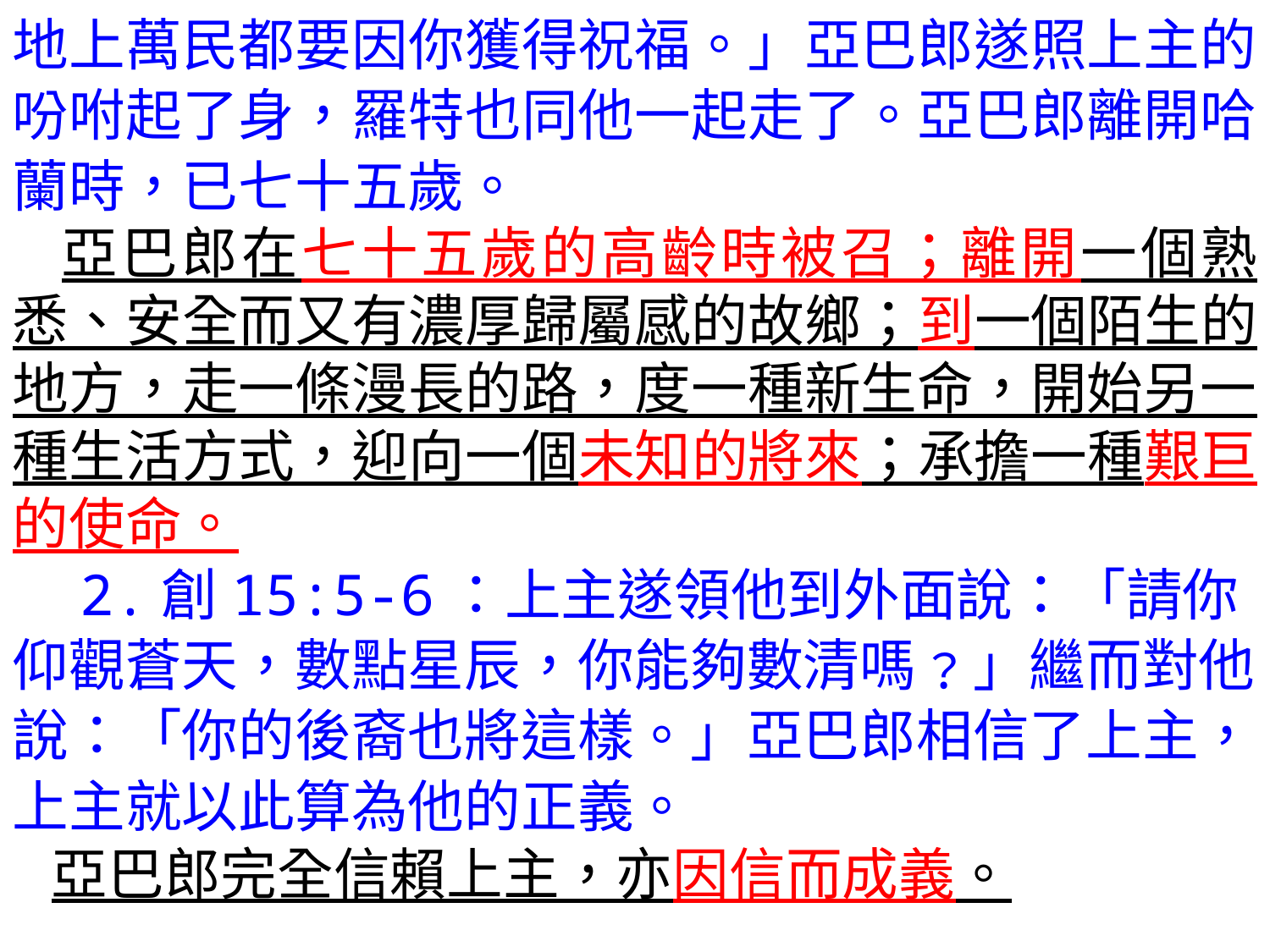

地上萬民都要因你獲得祝福。」亞巴郎遂照上主的吩咐起了身，羅特也同他一起走了。亞巴郎離開哈蘭時，已七十五歲。
  亞巴郎在七十五歲的高齡時被召；離開一個熟悉、安全而又有濃厚歸屬感的故鄉；到一個陌生的地方，走一條漫長的路，度一種新生命，開始另一種生活方式，迎向一個未知的將來；承擔一種艱巨的使命。
  2.創15:5-6：上主遂領他到外面說：「請你仰觀蒼天，數點星辰，你能夠數清嗎﹖」繼而對他說：「你的後裔也將這樣。」亞巴郎相信了上主，上主就以此算為他的正義。
  亞巴郎完全信賴上主，亦因信而成義。